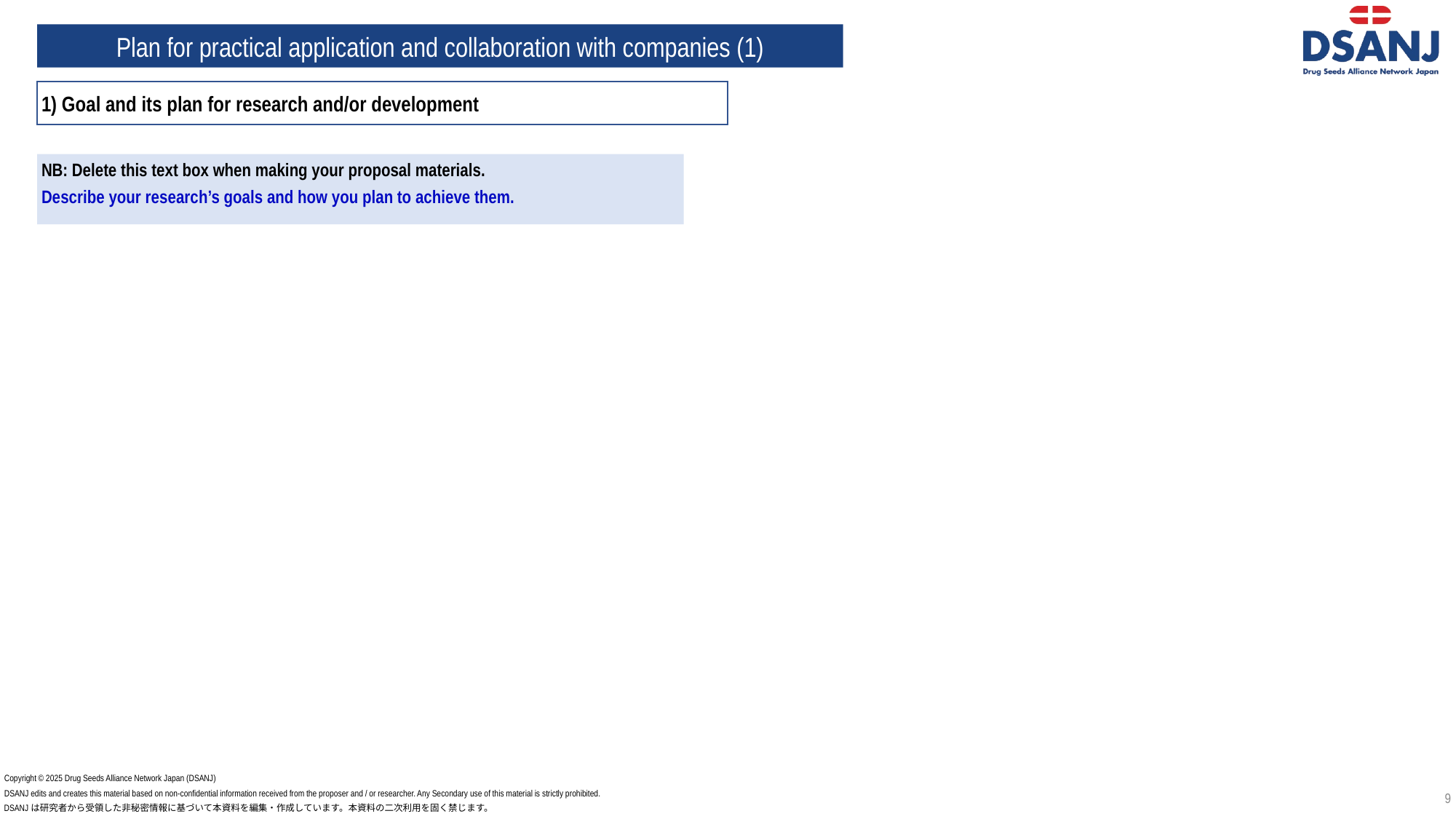

Plan for practical application and collaboration with companies (1)
1) Goal and its plan for research and/or development
NB: Delete this text box when making your proposal materials.
Describe your research’s goals and how you plan to achieve them.
Copyright © 2025 Drug Seeds Alliance Network Japan (DSANJ)
DSANJ edits and creates this material based on non-confidential information received from the proposer and / or researcher. Any Secondary use of this material is strictly prohibited.
DSANJは研究者から受領した非秘密情報に基づいて本資料を編集・作成しています。本資料の二次利用を固く禁じます。
9